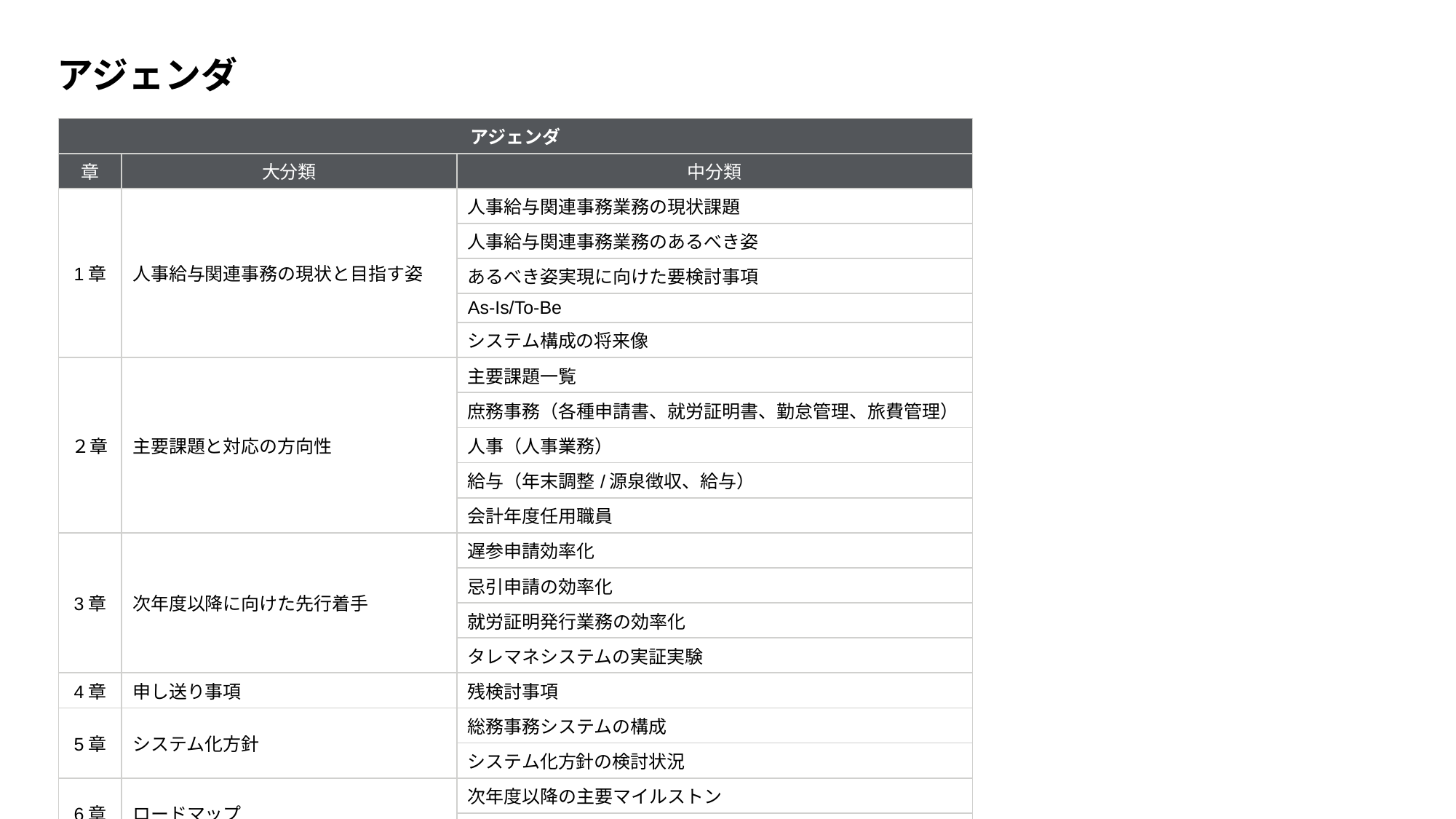

アジェンダ
| アジェンダ |  |  |
| --- | --- | --- |
| 章 | 大分類 | 中分類 |
| 1章 | 人事給与関連事務の現状と目指す姿 | 人事給与関連事務業務の現状課題 |
|  |  | 人事給与関連事務業務のあるべき姿 |
|  |  | あるべき姿実現に向けた要検討事項 |
|  |  | As-Is/To-Be |
|  |  | システム構成の将来像 |
| ２章 | 主要課題と対応の方向性 | 主要課題一覧 |
|  |  | 庶務事務（各種申請書、就労証明書、勤怠管理、旅費管理） |
|  |  | 人事（人事業務） |
|  |  | 給与（年末調整/源泉徴収、給与） |
|  |  | 会計年度任用職員 |
| 3章 | 次年度以降に向けた先行着手 | 遅参申請効率化 |
|  |  | 忌引申請の効率化 |
|  |  | 就労証明発行業務の効率化 |
|  |  | タレマネシステムの実証実験 |
| 4章 | 申し送り事項 | 残検討事項 |
| 5章 | システム化方針 | 総務事務システムの構成 |
|  |  | システム化方針の検討状況 |
| 6章 | ロードマップ | 次年度以降の主要マイルストン |
|  |  | ロードマップ |
| 7章 | 検討体制 | 次年度からのWG体制 |
2